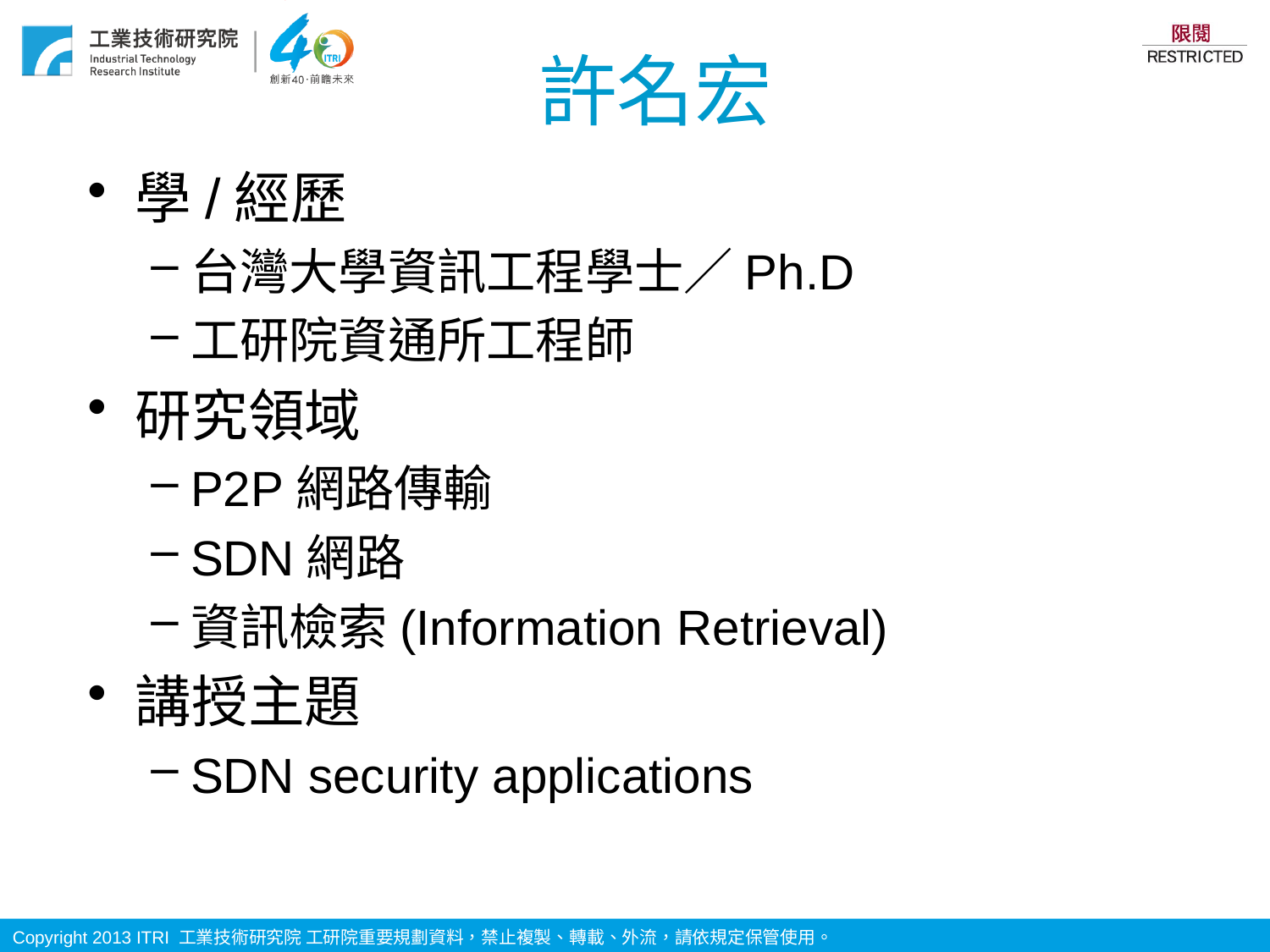

# 許名宏
學/經歷
台灣大學資訊工程學士／Ph.D
工研院資通所工程師
研究領域
P2P網路傳輸
SDN網路
資訊檢索(Information Retrieval)
講授主題
SDN security applications